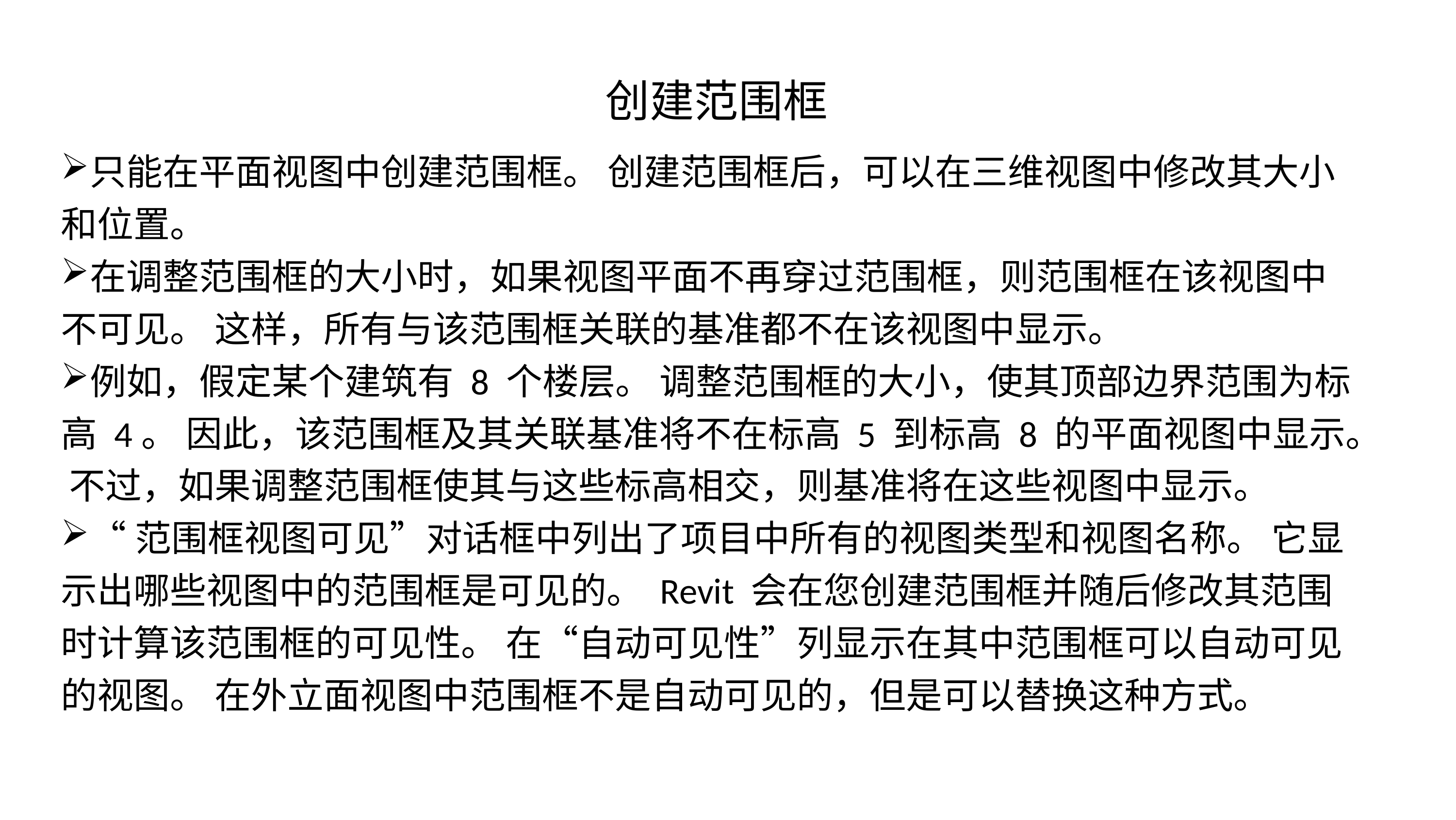

创建范围框
只能在平面视图中创建范围框。 创建范围框后，可以在三维视图中修改其大小和位置。
在调整范围框的大小时，如果视图平面不再穿过范围框，则范围框在该视图中不可见。 这样，所有与该范围框关联的基准都不在该视图中显示。
例如，假定某个建筑有 8 个楼层。 调整范围框的大小，使其顶部边界范围为标高 4。 因此，该范围框及其关联基准将不在标高 5 到标高 8 的平面视图中显示。 不过，如果调整范围框使其与这些标高相交，则基准将在这些视图中显示。
“范围框视图可见”对话框中列出了项目中所有的视图类型和视图名称。 它显示出哪些视图中的范围框是可见的。 Revit 会在您创建范围框并随后修改其范围时计算该范围框的可见性。 在“自动可见性”列显示在其中范围框可以自动可见的视图。 在外立面视图中范围框不是自动可见的，但是可以替换这种方式。